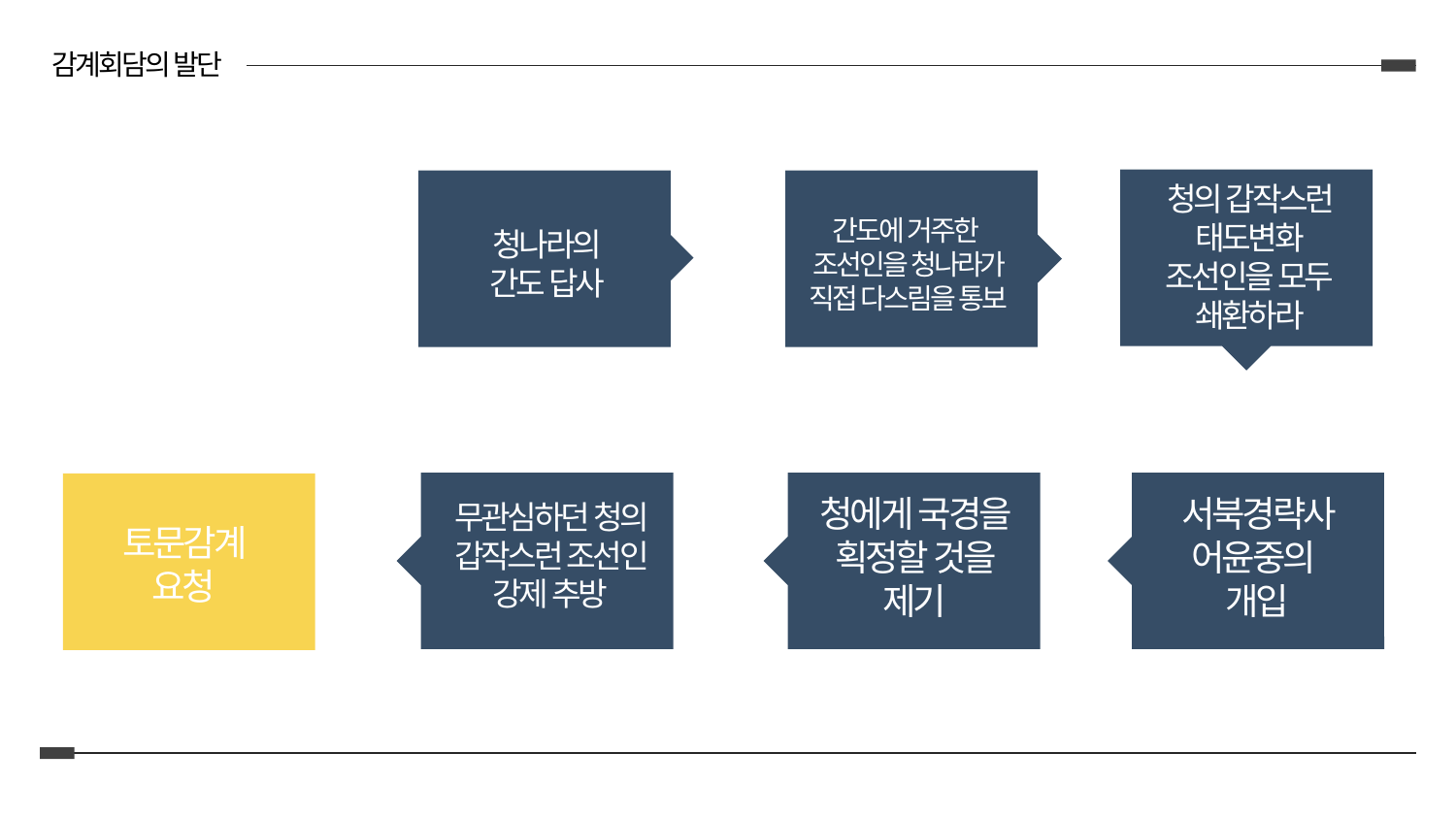

감계회담의 발단

청의 갑작스런 태도변화
조선인을 모두
쇄환하라

청나라의
간도 답사

간도에 거주한
조선인을 청나라가 직접 다스림을 통보

무관심하던 청의 갑작스런 조선인 강제 추방

청에게 국경을 획정할 것을 제기

서북경략사 어윤중의
개입

토문감계 요청